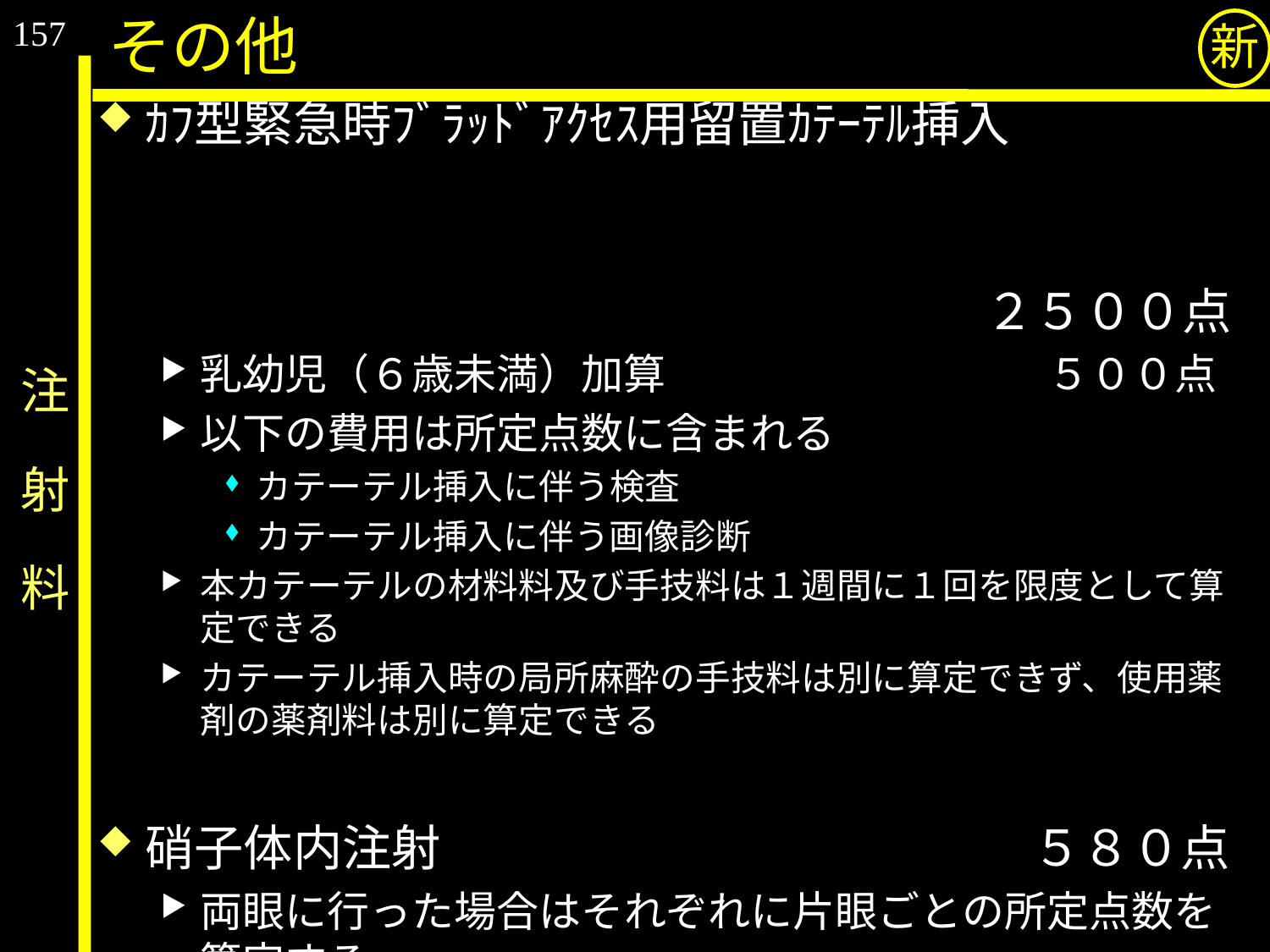

157
その他
新

ｶﾌ型緊急時ﾌﾞﾗｯﾄﾞｱｸｾｽ用留置ｶﾃｰﾃﾙ挿入
　　　　　　　　　　　　　　　　　　２５００点
乳幼児（６歳未満）加算　　　　　　　　　５００点
以下の費用は所定点数に含まれる
カテーテル挿入に伴う検査
カテーテル挿入に伴う画像診断
本カテーテルの材料料及び手技料は１週間に１回を限度として算定できる
カテーテル挿入時の局所麻酔の手技料は別に算定できず、使用薬剤の薬剤料は別に算定できる

硝子体内注射　　　　　　　　　　　　５８０点
両眼に行った場合はそれぞれに片眼ごとの所定点数を算定する

# 注　射　料